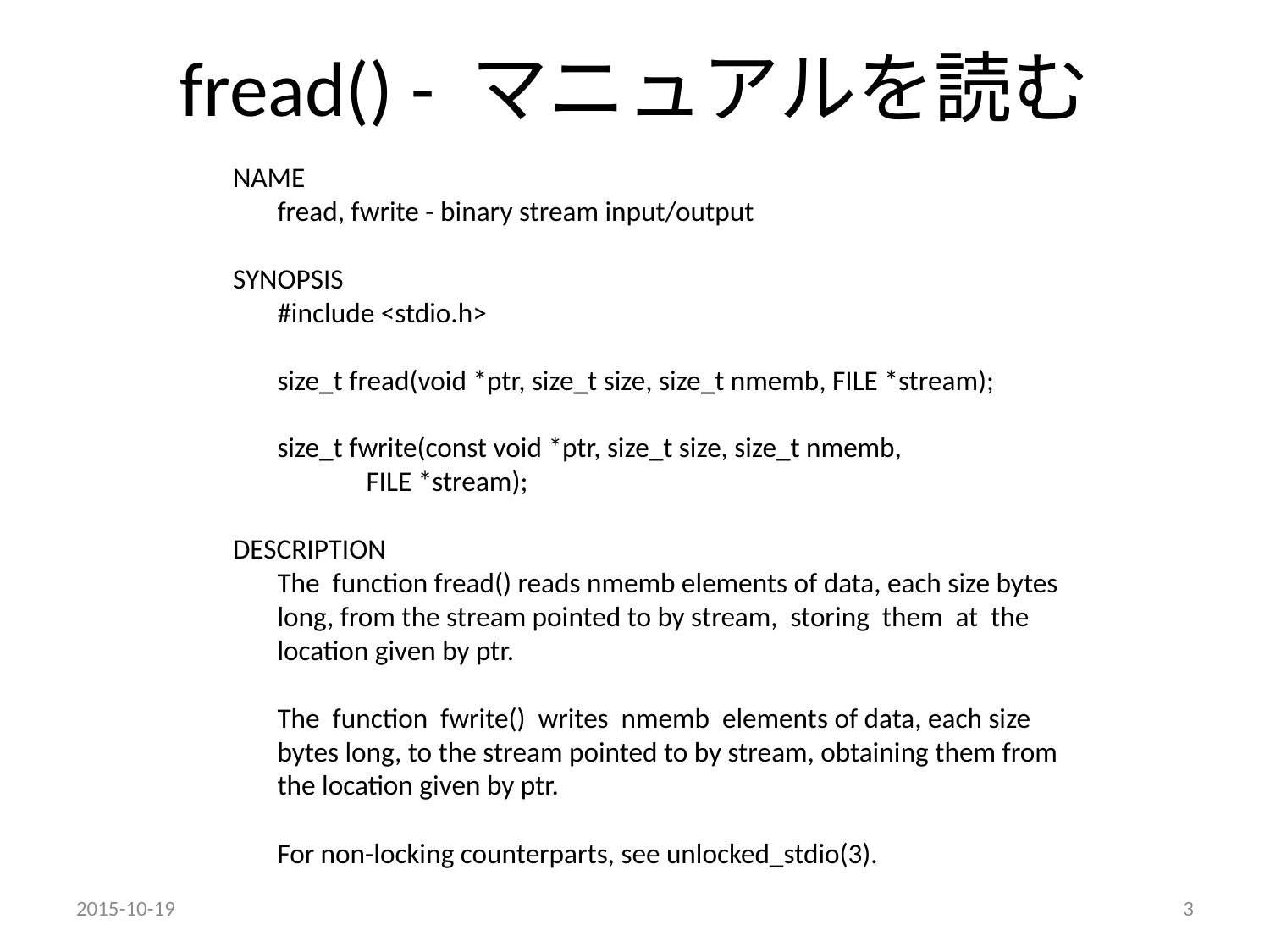

# fread() - マニュアルを読む
NAME
       fread, fwrite - binary stream input/output

SYNOPSIS
       #include <stdio.h>

       size_t fread(void *ptr, size_t size, size_t nmemb, FILE *stream);

       size_t fwrite(const void *ptr, size_t size, size_t nmemb,
                     FILE *stream);

DESCRIPTION
       The  function fread() reads nmemb elements of data, each size bytes
       long, from the stream pointed to by stream,  storing  them  at  the
       location given by ptr.

       The  function  fwrite()  writes  nmemb  elements of data, each size
       bytes long, to the stream pointed to by stream, obtaining them from
       the location given by ptr.

       For non-locking counterparts, see unlocked_stdio(3).

2015-10-19
3